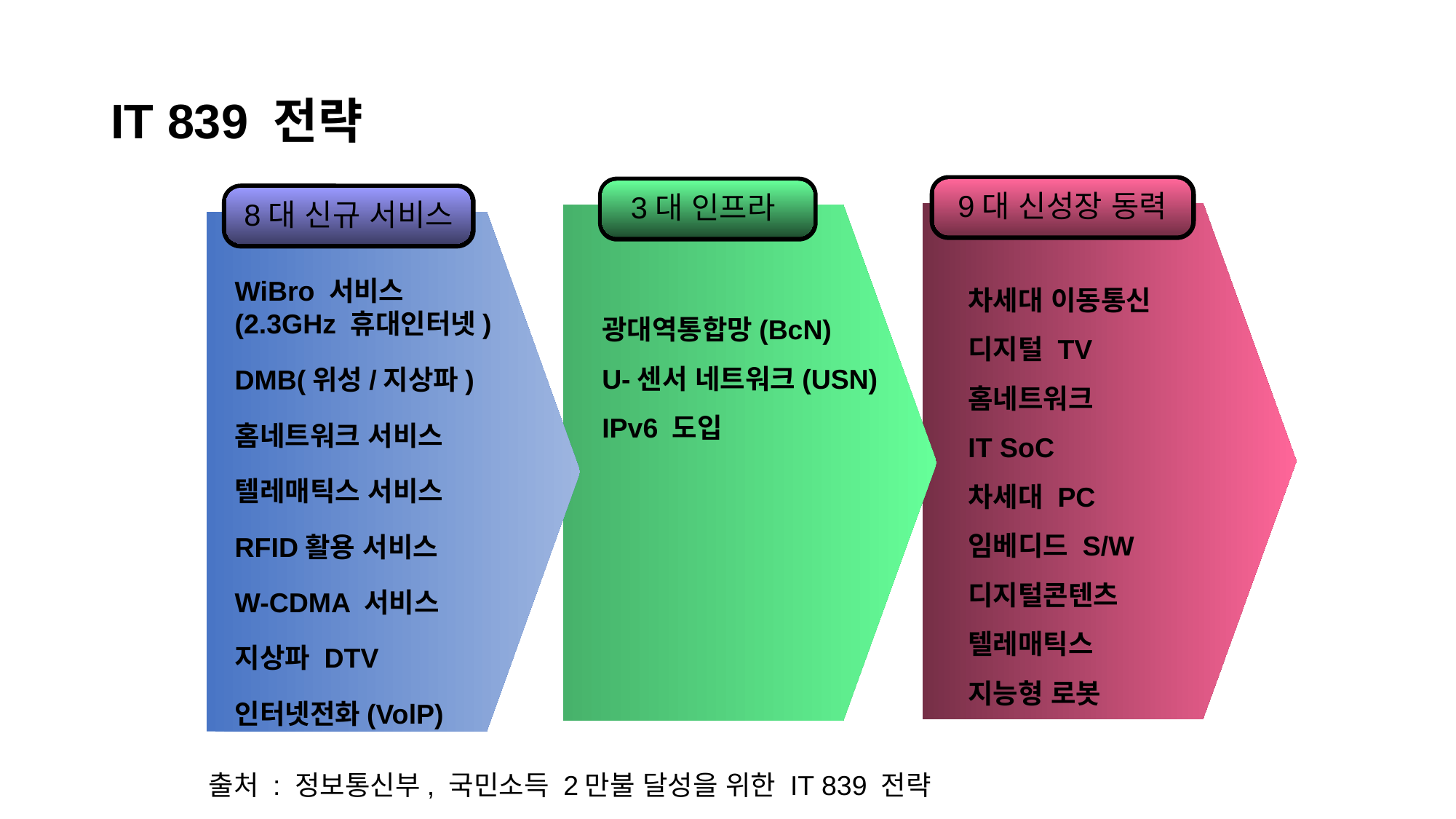

# IT 839 전략

9대 신성장 동력

차세대 이동통신
디지털 TV
홈네트워크
IT SoC
차세대 PC
임베디드 S/W
디지털콘텐츠
텔레매틱스
지능형 로봇

3대 인프라

광대역통합망(BcN)
U-센서 네트워크(USN)
IPv6 도입

8대 신규 서비스

WiBro 서비스
(2.3GHz 휴대인터넷)
DMB(위성/지상파)
홈네트워크 서비스
텔레매틱스 서비스
RFID활용 서비스
W-CDMA 서비스
지상파 DTV
인터넷전화(VolP)

출처 : 정보통신부, 국민소득 2만불 달성을 위한 IT 839 전략